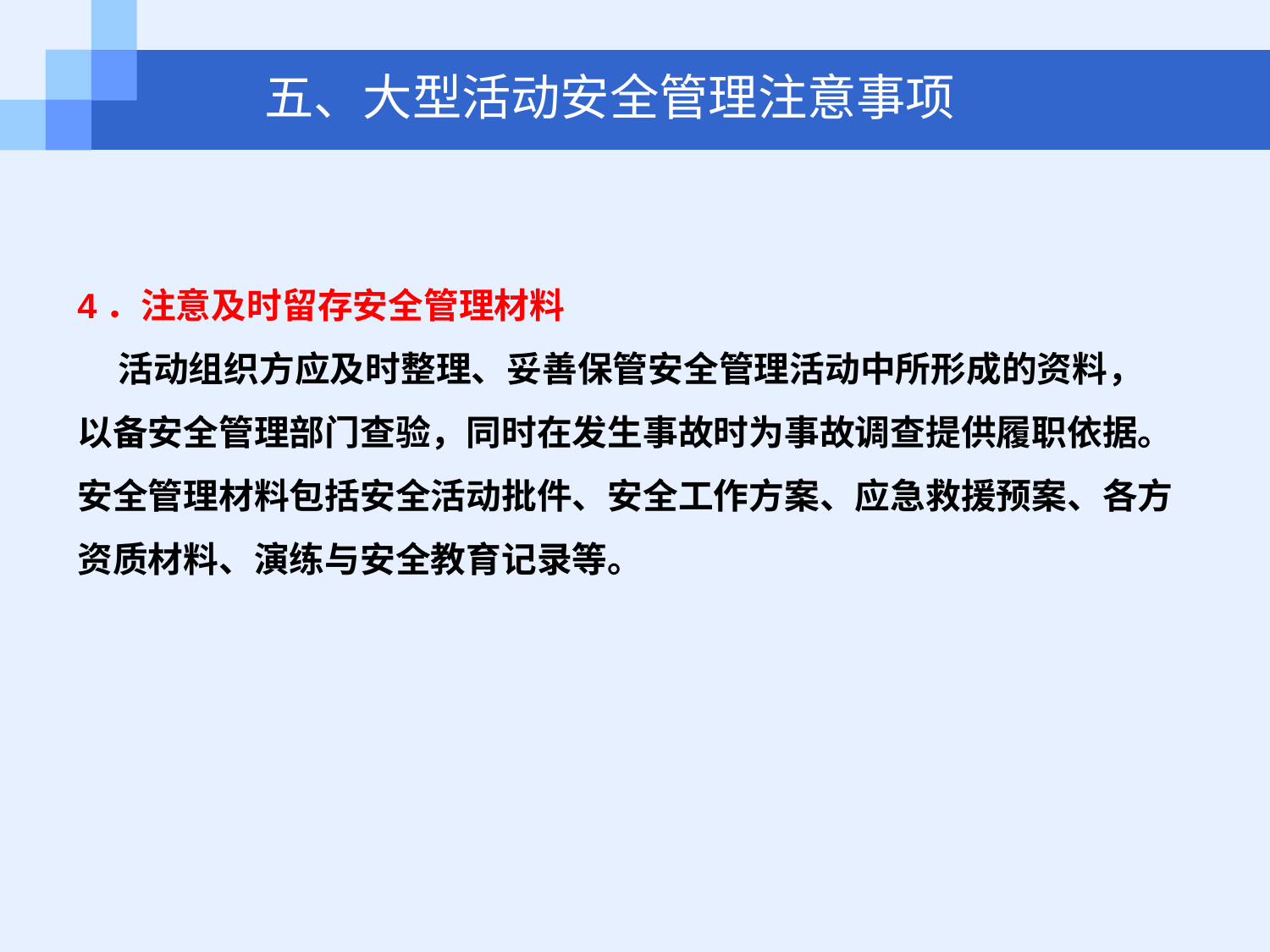

五、大型活动安全管理注意事项
4．注意及时留存安全管理材料
    活动组织方应及时整理、妥善保管安全管理活动中所形成的资料，以备安全管理部门查验，同时在发生事故时为事故调查提供履职依据。安全管理材料包括安全活动批件、安全工作方案、应急救援预案、各方资质材料、演练与安全教育记录等。